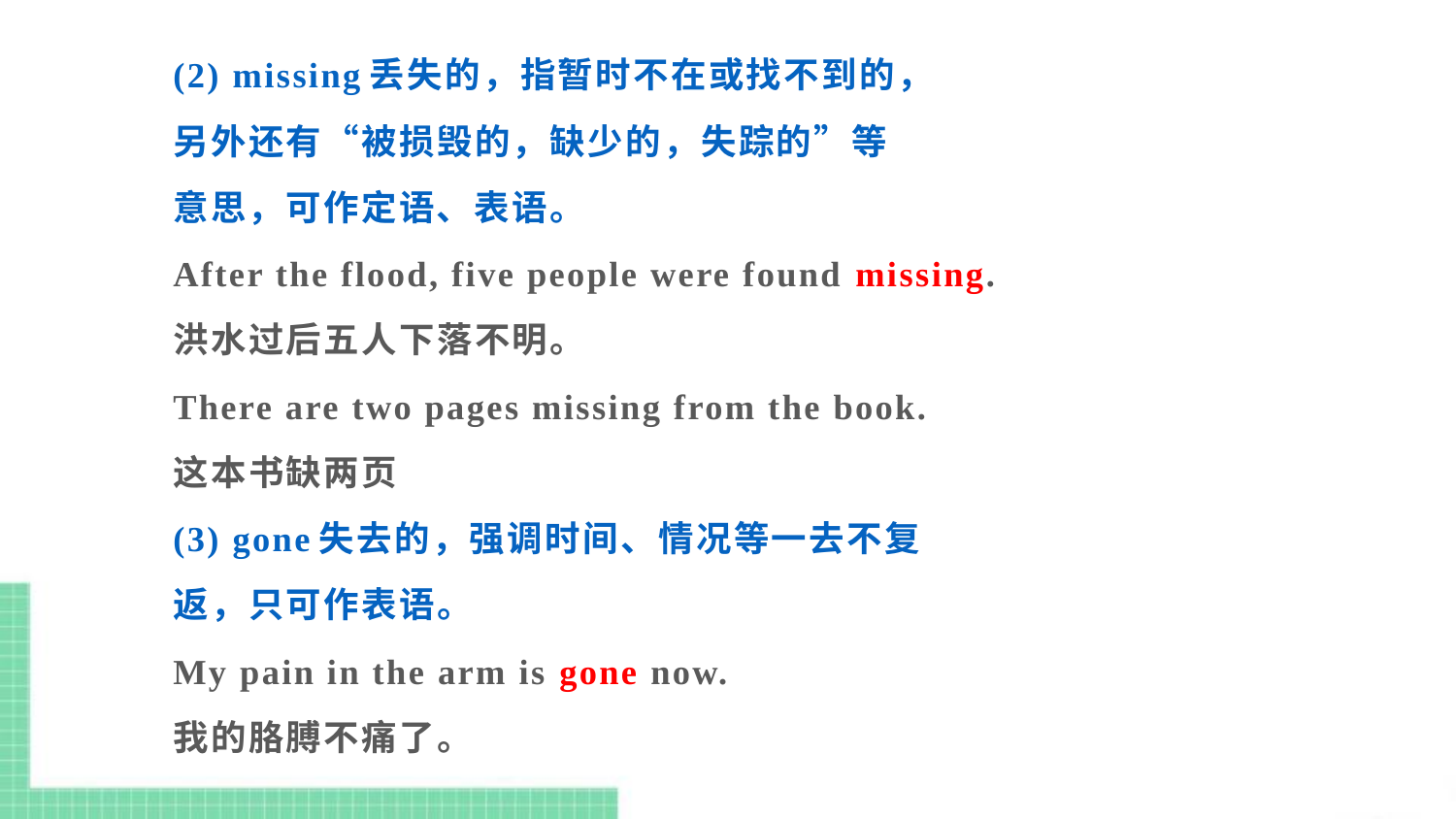

(2) missing丢失的，指暂时不在或找不到的，
另外还有“被损毁的，缺少的，失踪的”等
意思，可作定语、表语。
After the flood, five people were found missing.
洪水过后五人下落不明。
There are two pages missing from the book.
这本书缺两页
(3) gone失去的，强调时间、情况等一去不复
返，只可作表语。
My pain in the arm is gone now.
我的胳膊不痛了。